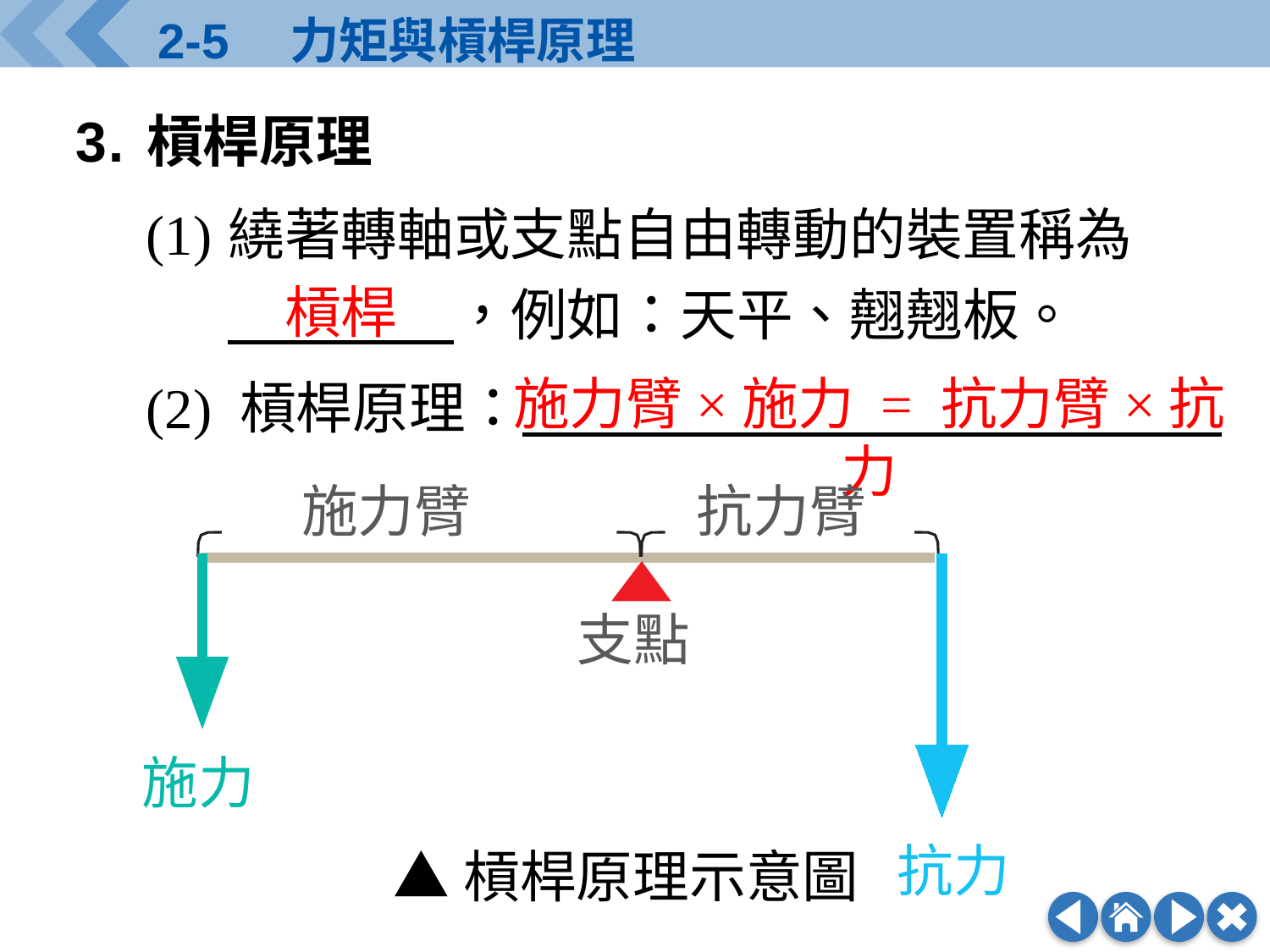

槓桿原理
(1)	繞著轉軸或支點自由轉動的裝置稱為
　　　　，例如：天平、翹翹板。
(2) 槓桿原理：　　　　　　　　　               .
槓桿
施力臂×施力 = 抗力臂×抗力
施力臂
抗力臂

支點

施力

抗力
▲槓桿原理示意圖